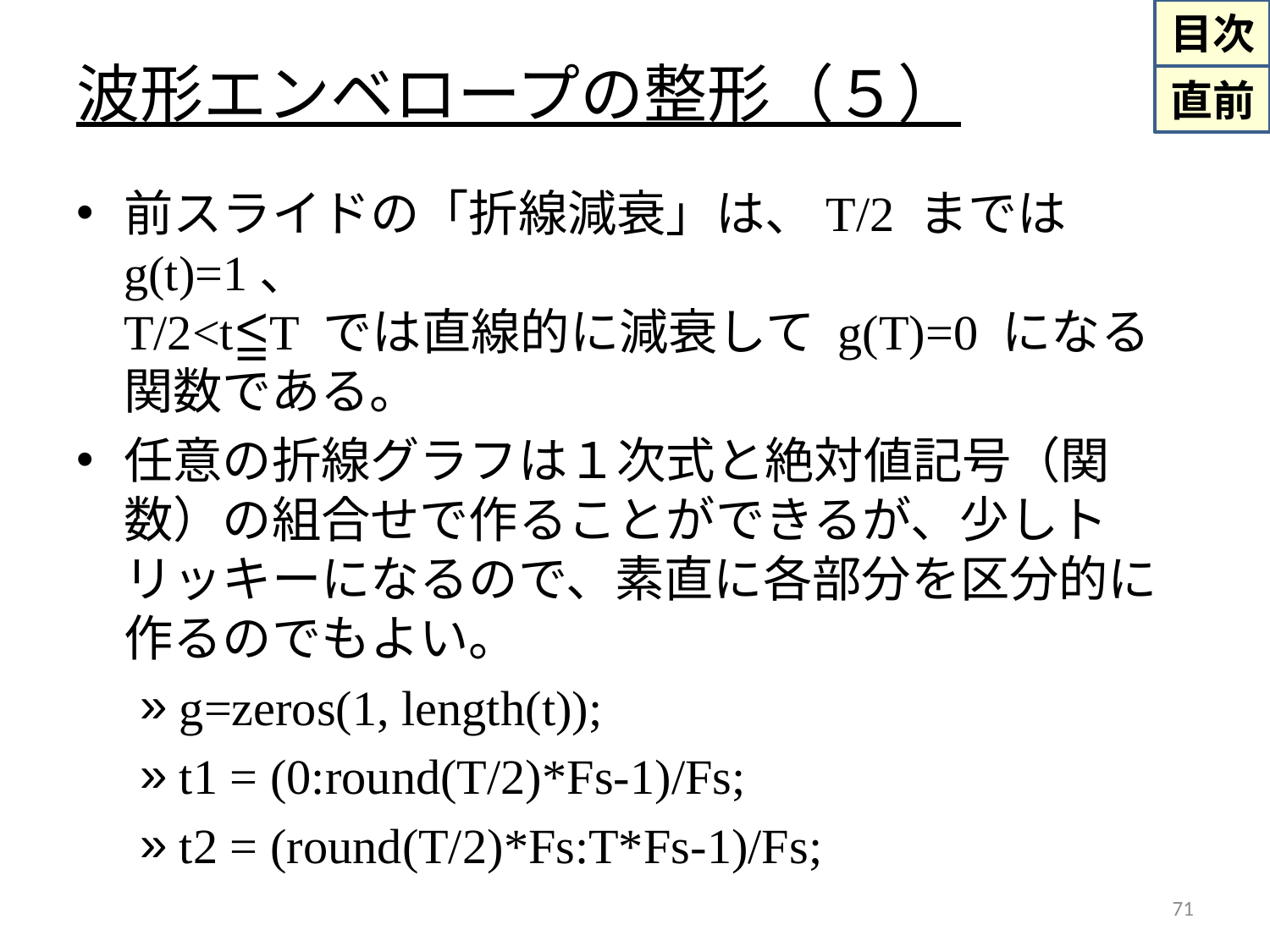

# 波形エンベロープの整形（５）
前スライドの「折線減衰」は、T/2 までは g(t)=1、
T/2<t≦T では直線的に減衰して g(T)=0 になる関数である。
任意の折線グラフは１次式と絶対値記号（関数）の組合せで作ることができるが、少しトリッキーになるので、素直に各部分を区分的に作るのでもよい。
g=zeros(1, length(t));
t1 = (0:round(T/2)*Fs-1)/Fs;
t2 = (round(T/2)*Fs:T*Fs-1)/Fs;

71